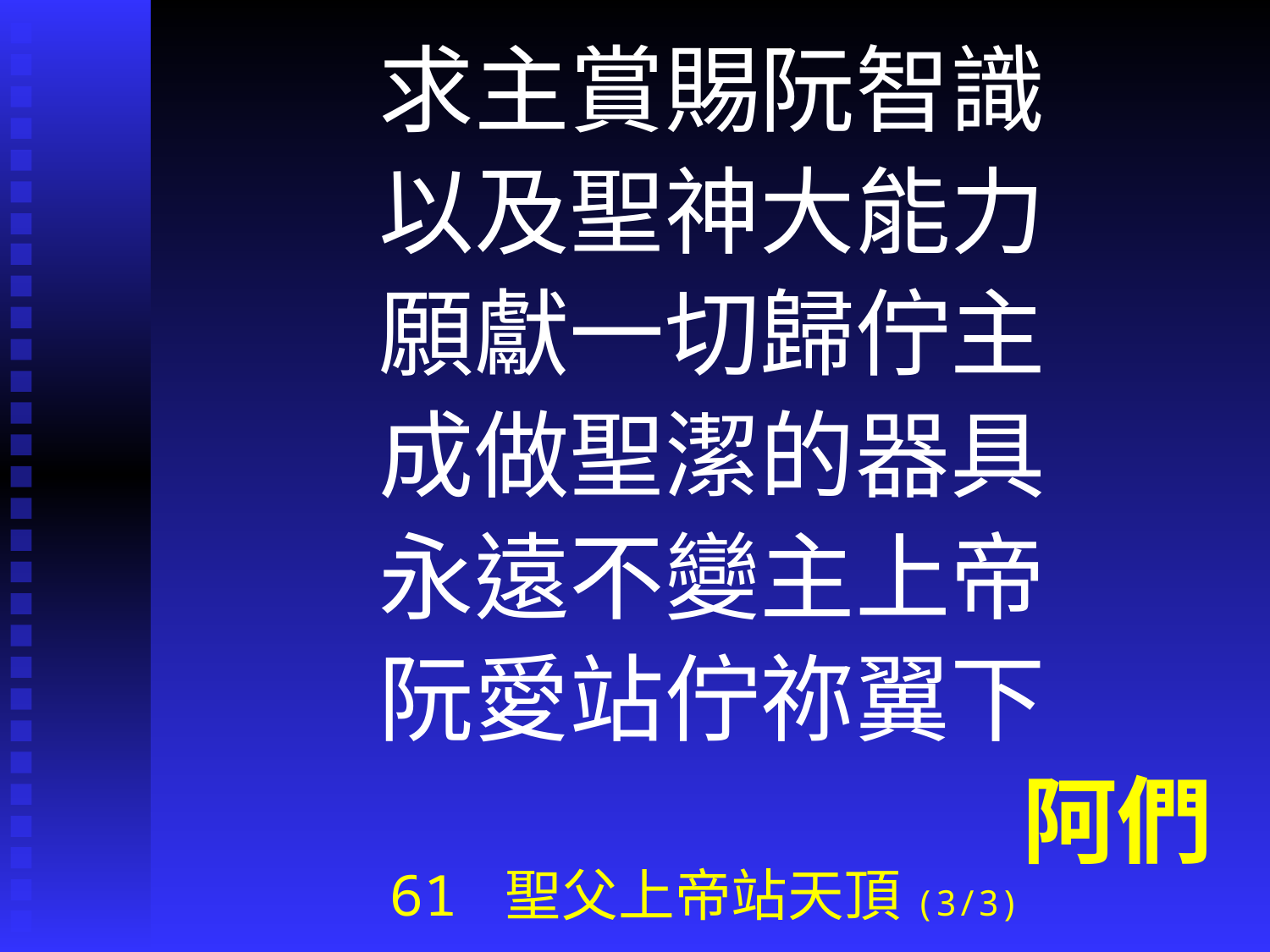

求主賞賜阮智識
以及聖神大能力
願獻一切歸佇主
成做聖潔的器具
永遠不變主上帝
阮愛站佇祢翼下
							阿們
# 61 聖父上帝站天頂(3/3)